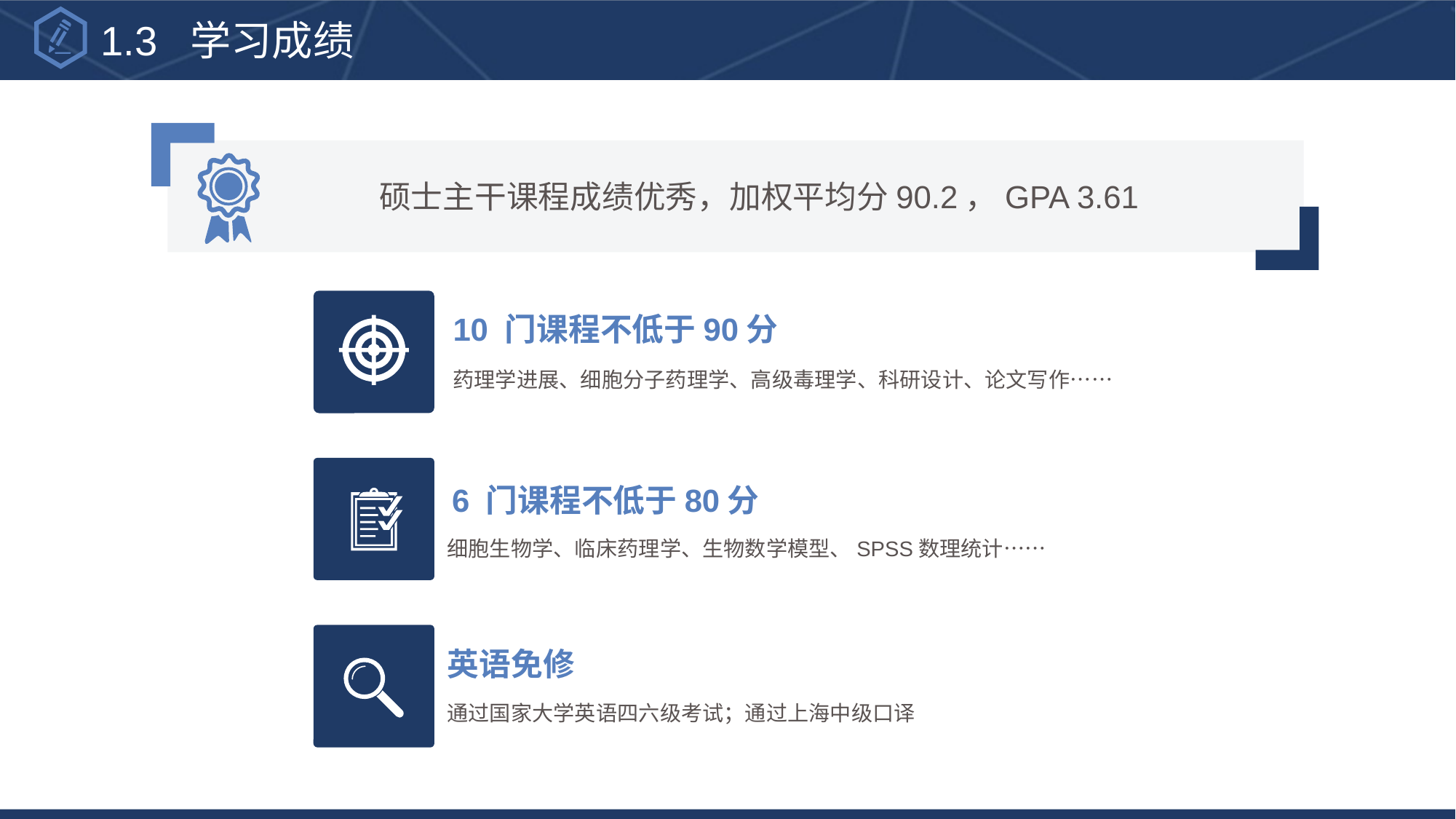

1.3  学习成绩

硕士主干课程成绩优秀，加权平均分90.2，GPA 3.61

10 门课程不低于90分
药理学进展、细胞分子药理学、高级毒理学、科研设计、论文写作……

6 门课程不低于80分
细胞生物学、临床药理学、生物数学模型、SPSS数理统计……

英语免修
通过国家大学英语四六级考试；通过上海中级口译